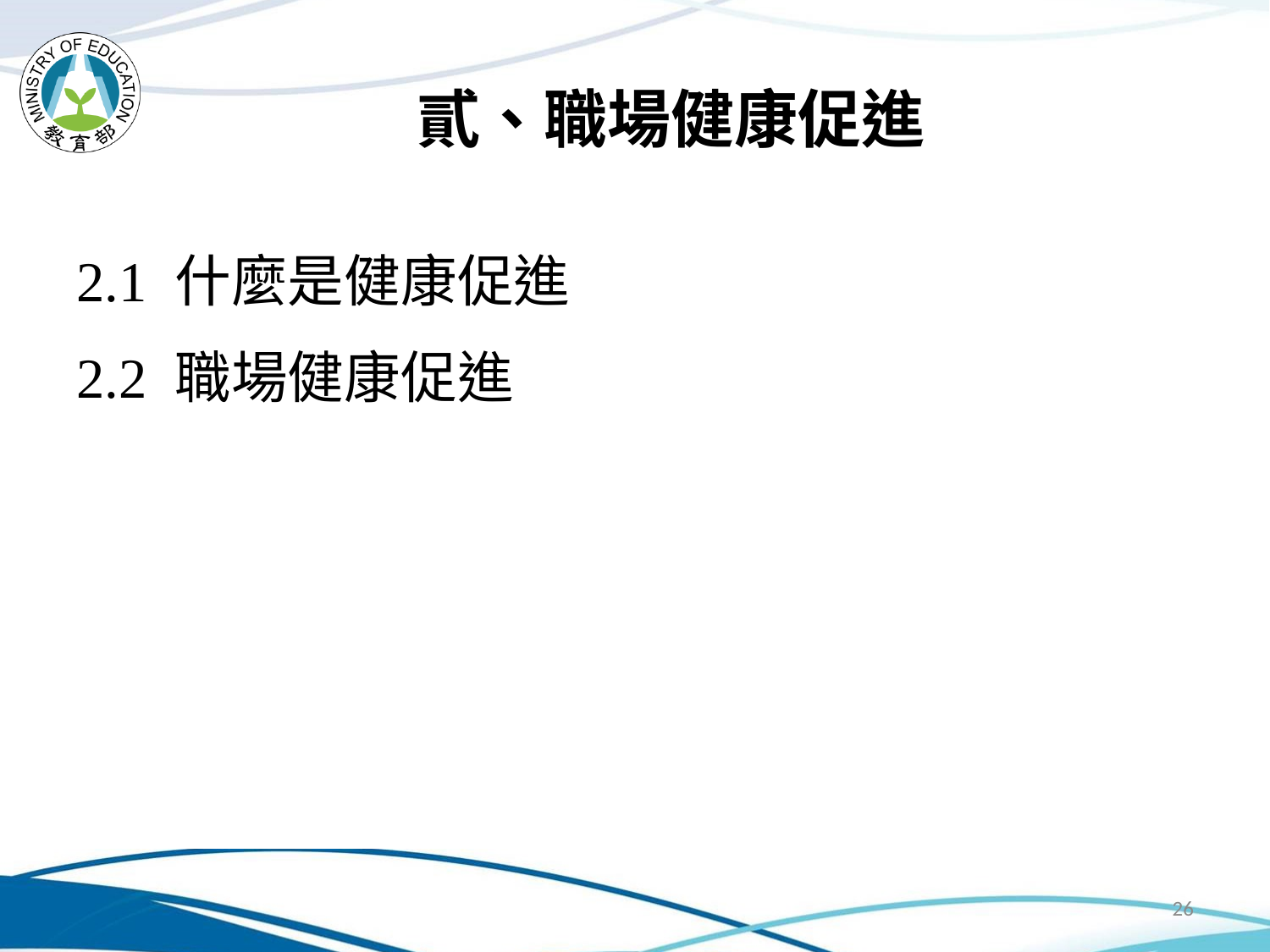

# 貳、職場健康促進
2.1 什麼是健康促進
2.2 職場健康促進

26